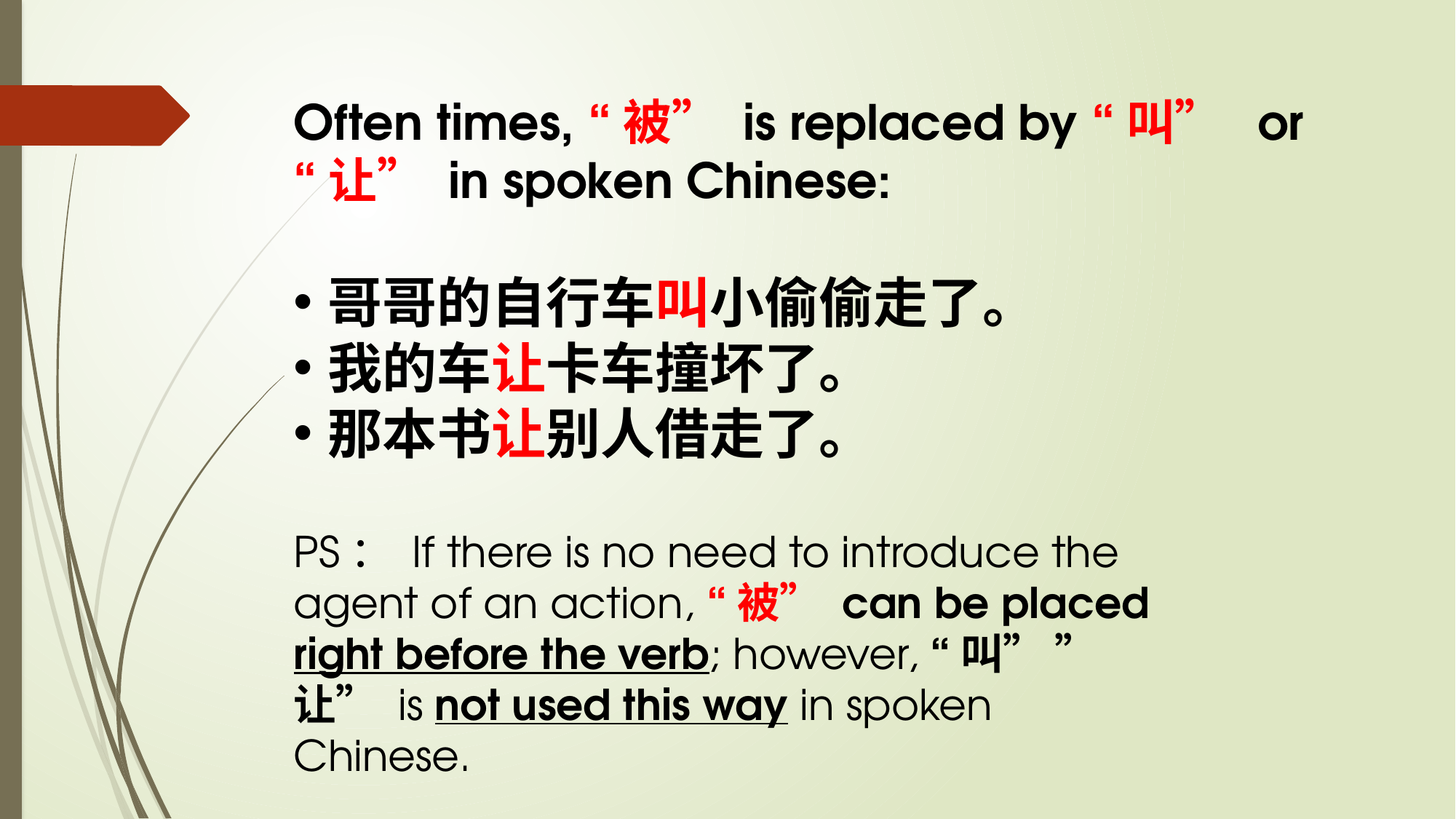

Often times, “被” is replaced by “叫”  or “让” in spoken Chinese:
哥哥的自行车叫小偷偷走了。
我的车让卡车撞坏了。
那本书让别人借走了。
PS： If there is no need to introduce the agent of an action, “被” can be placed right before the verb; however, “叫” ”让” is not used this way in spoken Chinese.